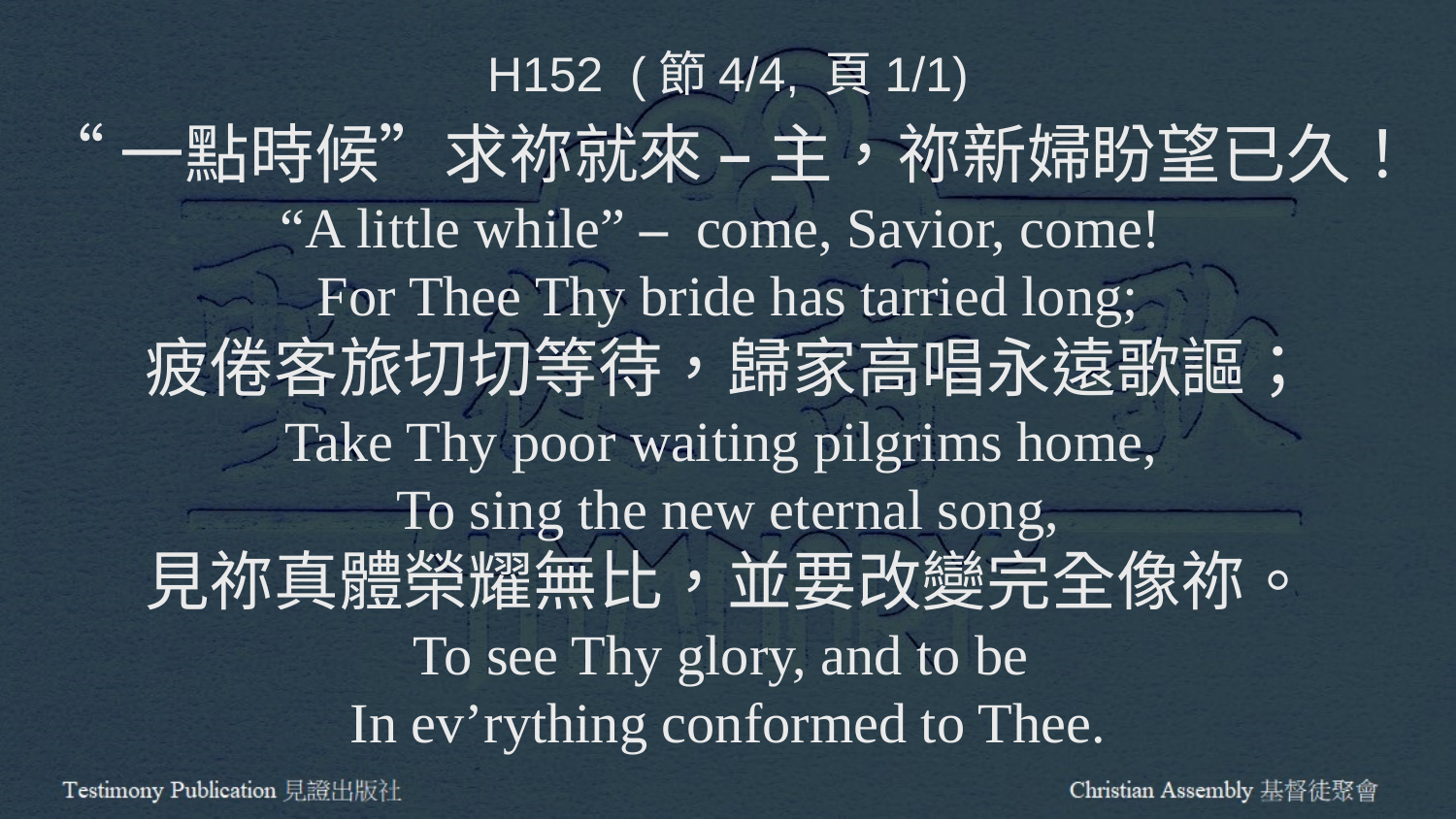

H152  (節4/4, 頁1/1)
“一點時候”求祢就來 – 主，祢新婦盼望已久！
“A little while” –  come, Savior, come!
For Thee Thy bride has tarried long;
疲倦客旅切切等待，歸家高唱永遠歌謳；
Take Thy poor waiting pilgrims home,
To sing the new eternal song,
見祢真體榮耀無比，並要改變完全像祢。
To see Thy glory, and to be
In ev’rything conformed to Thee.